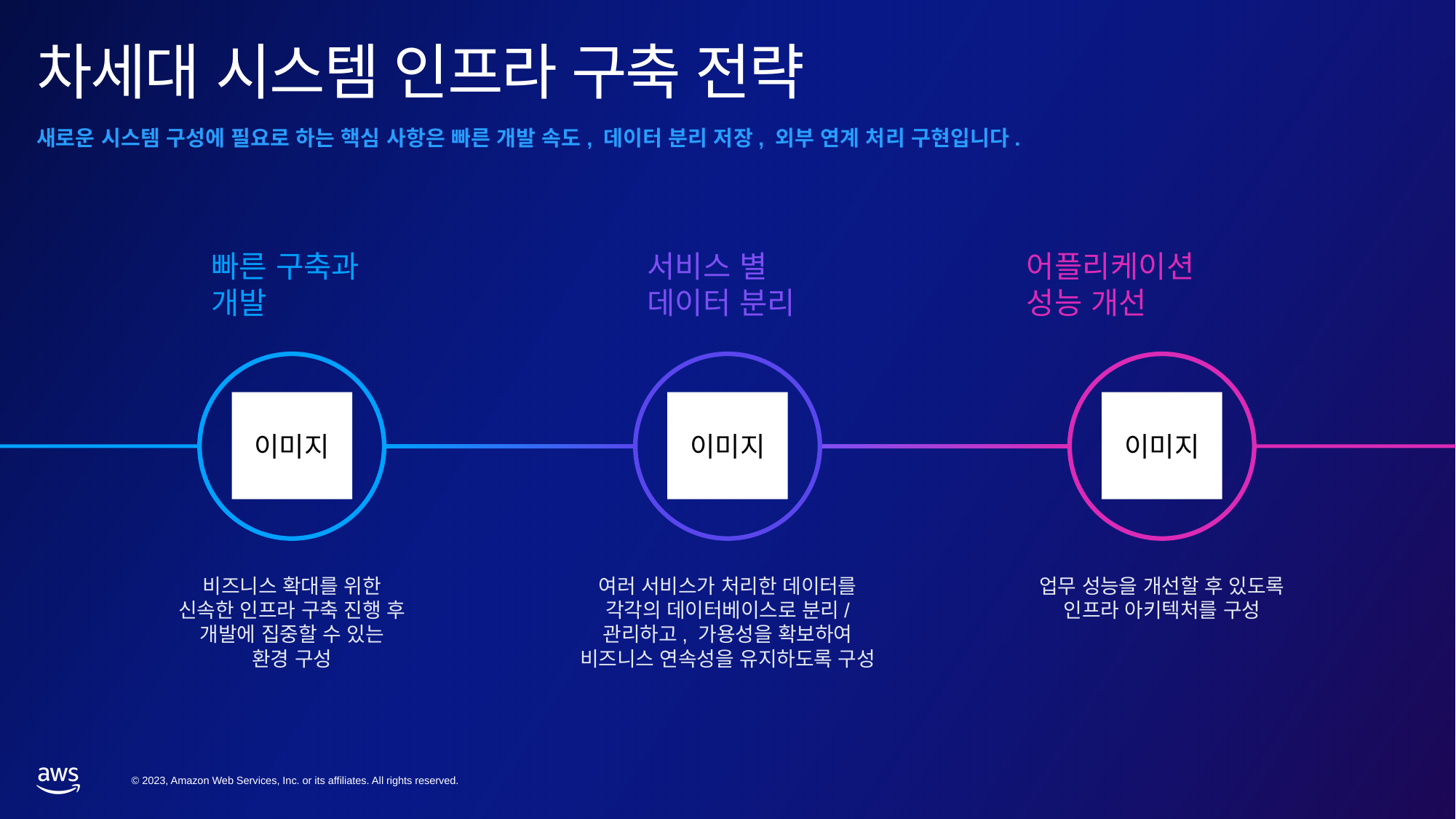

# 차세대 시스템 인프라 구축 전략
새로운 시스템 구성에 필요로 하는 핵심 사항은 빠른 개발 속도, 데이터 분리 저장, 외부 연계 처리 구현입니다.
빠른 구축과
개발
서비스 별
데이터 분리
어플리케이션
성능 개선

이미지
이미지
이미지

비즈니스 확대를 위한
신속한 인프라 구축 진행 후
개발에 집중할 수 있는
환경 구성
여러 서비스가 처리한 데이터를 각각의 데이터베이스로 분리/ 관리하고, 가용성을 확보하여 비즈니스 연속성을 유지하도록 구성
업무 성능을 개선할 후 있도록
인프라 아키텍처를 구성